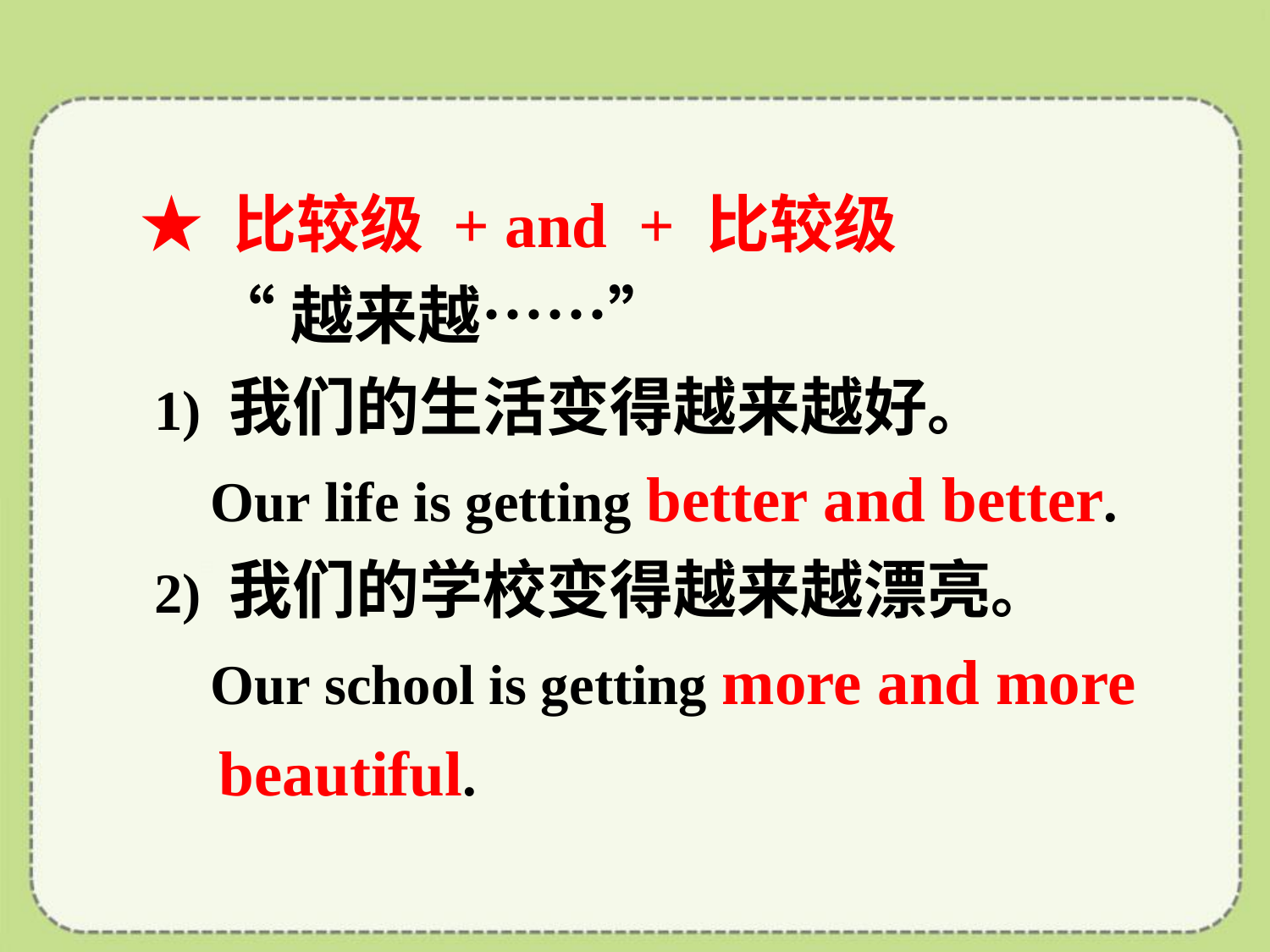

★ 比较级 + and  + 比较级
     “越来越……”
 1) 我们的生活变得越来越好。
     Our life is getting better and better.
 2) 我们的学校变得越来越漂亮。
     Our school is getting more and more
     beautiful.